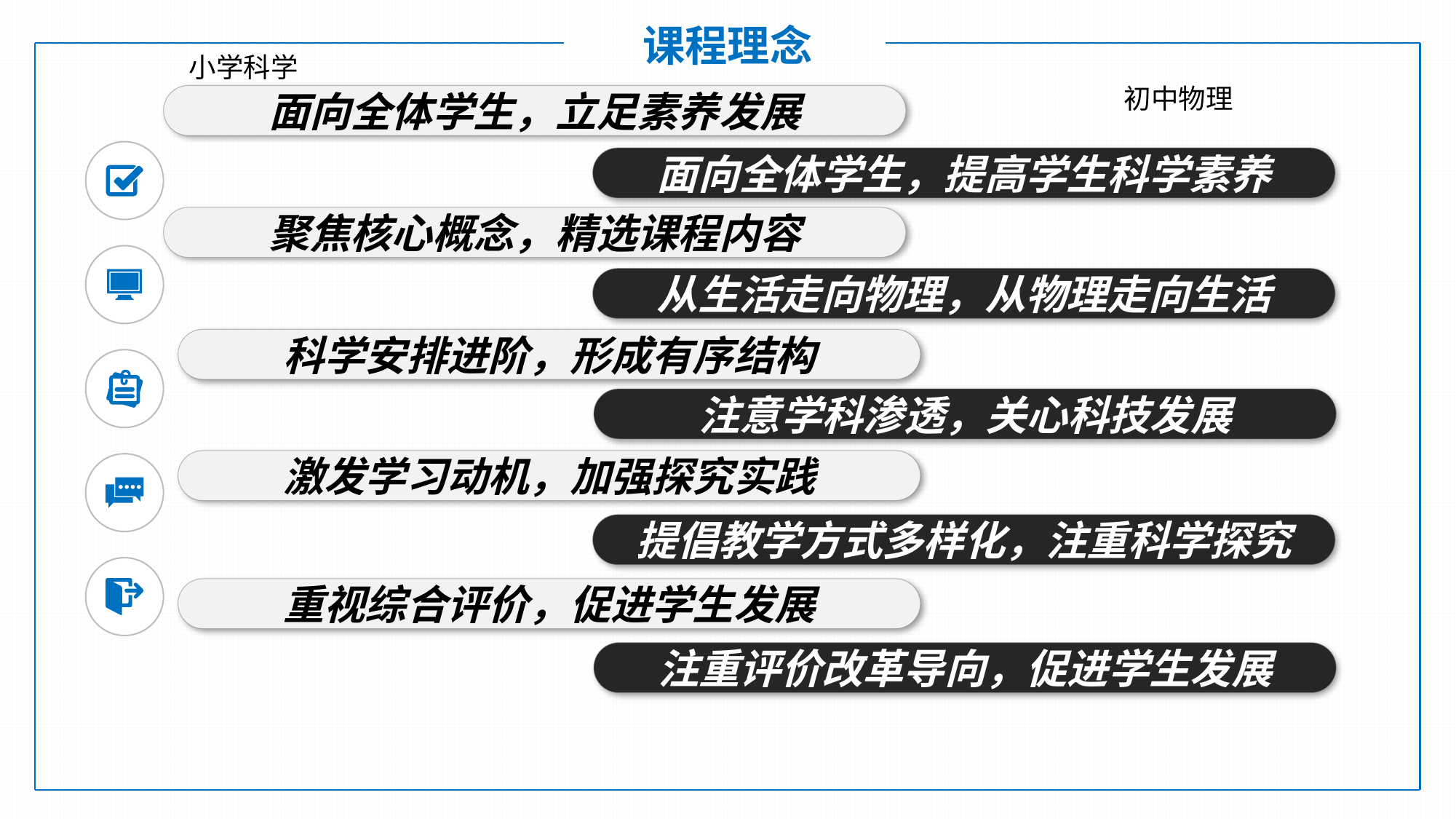

课程理念
小学科学
初中物理
面向全体学生，立足素养发展

面向全体学生，提高学生科学素养
聚焦核心概念，精选课程内容
从生活走向物理，从物理走向生活
科学安排进阶，形成有序结构
注意学科渗透，关心科技发展
激发学习动机，加强探究实践
提倡教学方式多样化，注重科学探究
重视综合评价，促进学生发展
注重评价改革导向，促进学生发展